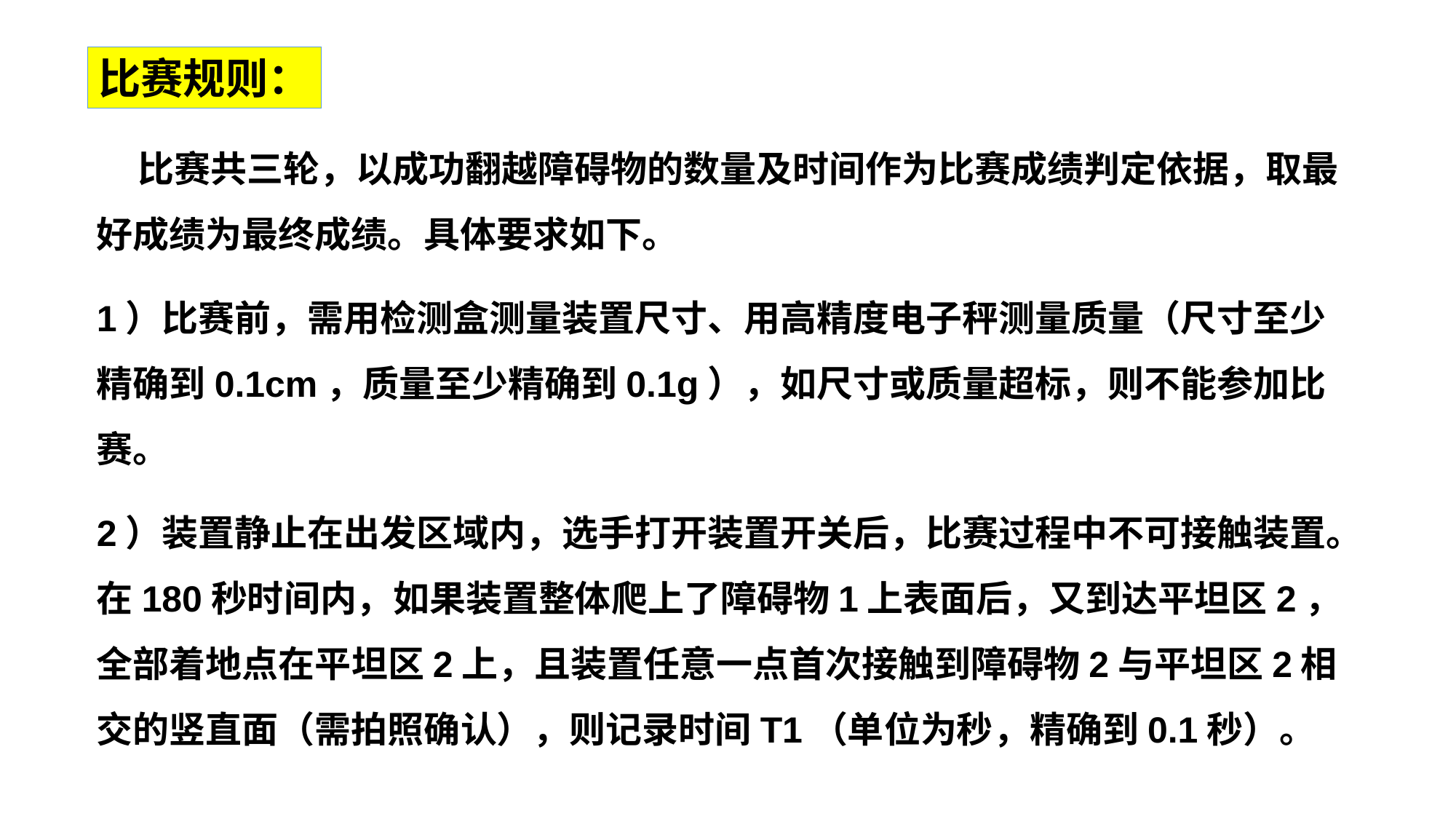

比赛规则：
    比赛共三轮，以成功翻越障碍物的数量及时间作为比赛成绩判定依据，取最好成绩为最终成绩。具体要求如下。
1）比赛前，需用检测盒测量装置尺寸、用高精度电子秤测量质量（尺寸至少精确到0.1cm，质量至少精确到0.1g），如尺寸或质量超标，则不能参加比赛。
2）装置静止在出发区域内，选手打开装置开关后，比赛过程中不可接触装置。在180秒时间内，如果装置整体爬上了障碍物1上表面后，又到达平坦区2，全部着地点在平坦区2上，且装置任意一点首次接触到障碍物2与平坦区2相交的竖直面（需拍照确认），则记录时间T1（单位为秒，精确到0.1秒）。